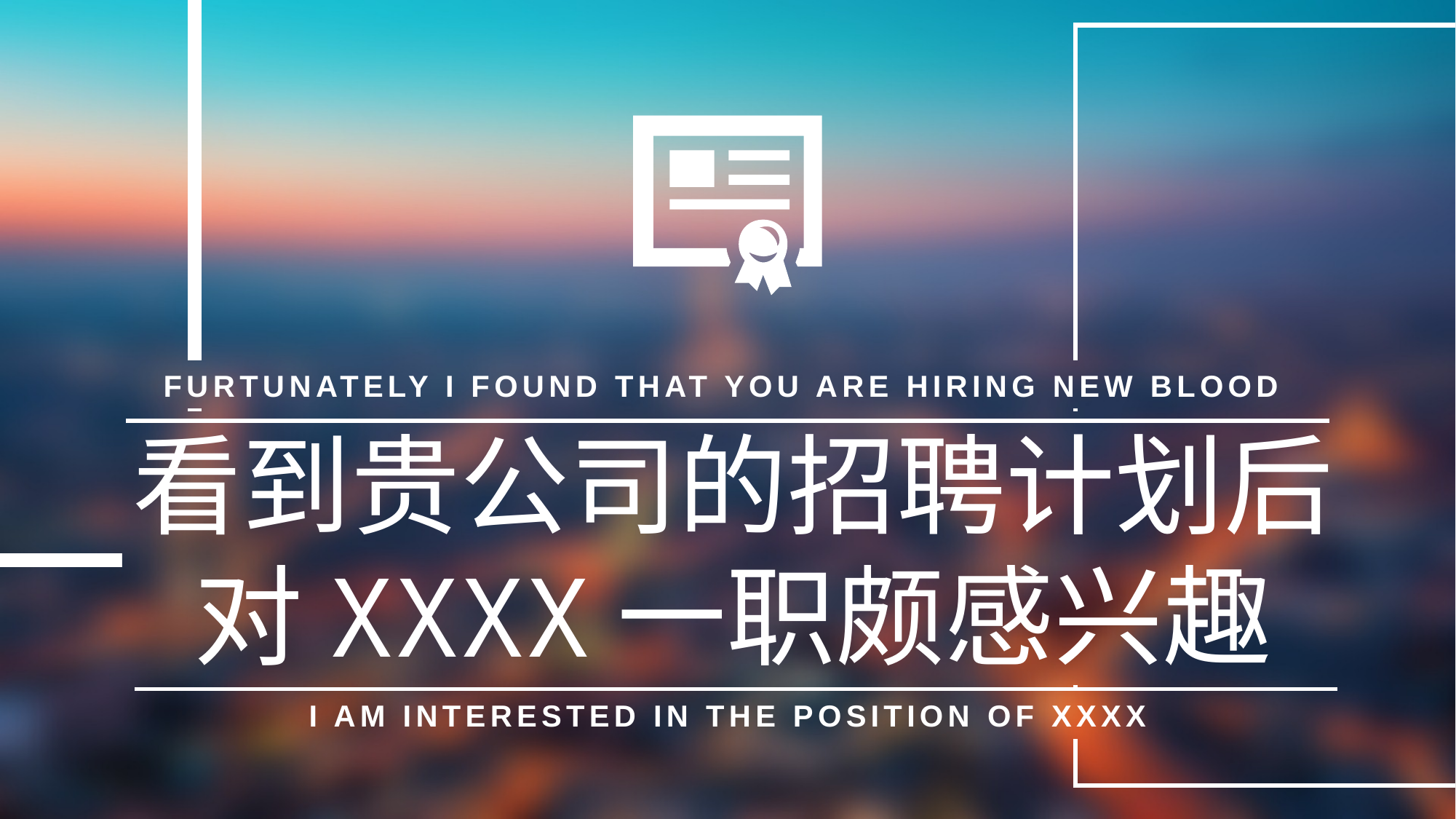

FURTUNATELY I FOUND THAT YOU ARE HIRING NEW BLOOD
看到贵公司的招聘计划后
对XXXX一职颇感兴趣
I AM INTERESTED IN THE POSITION OF XXXX